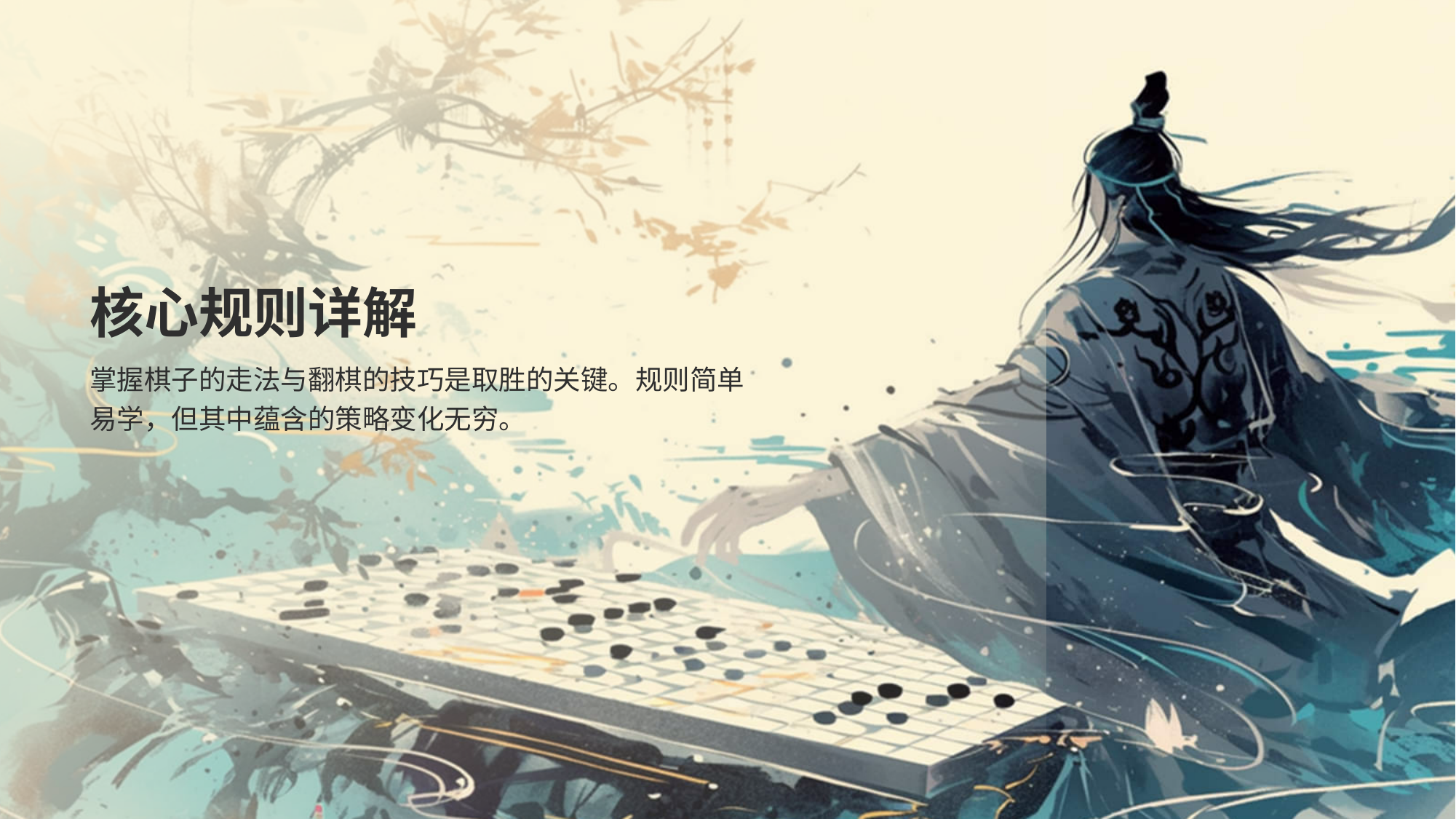

核心规则详解
掌握棋子的走法与翻棋的技巧是取胜的关键。规则简单易学，但其中蕴含的策略变化无穷。